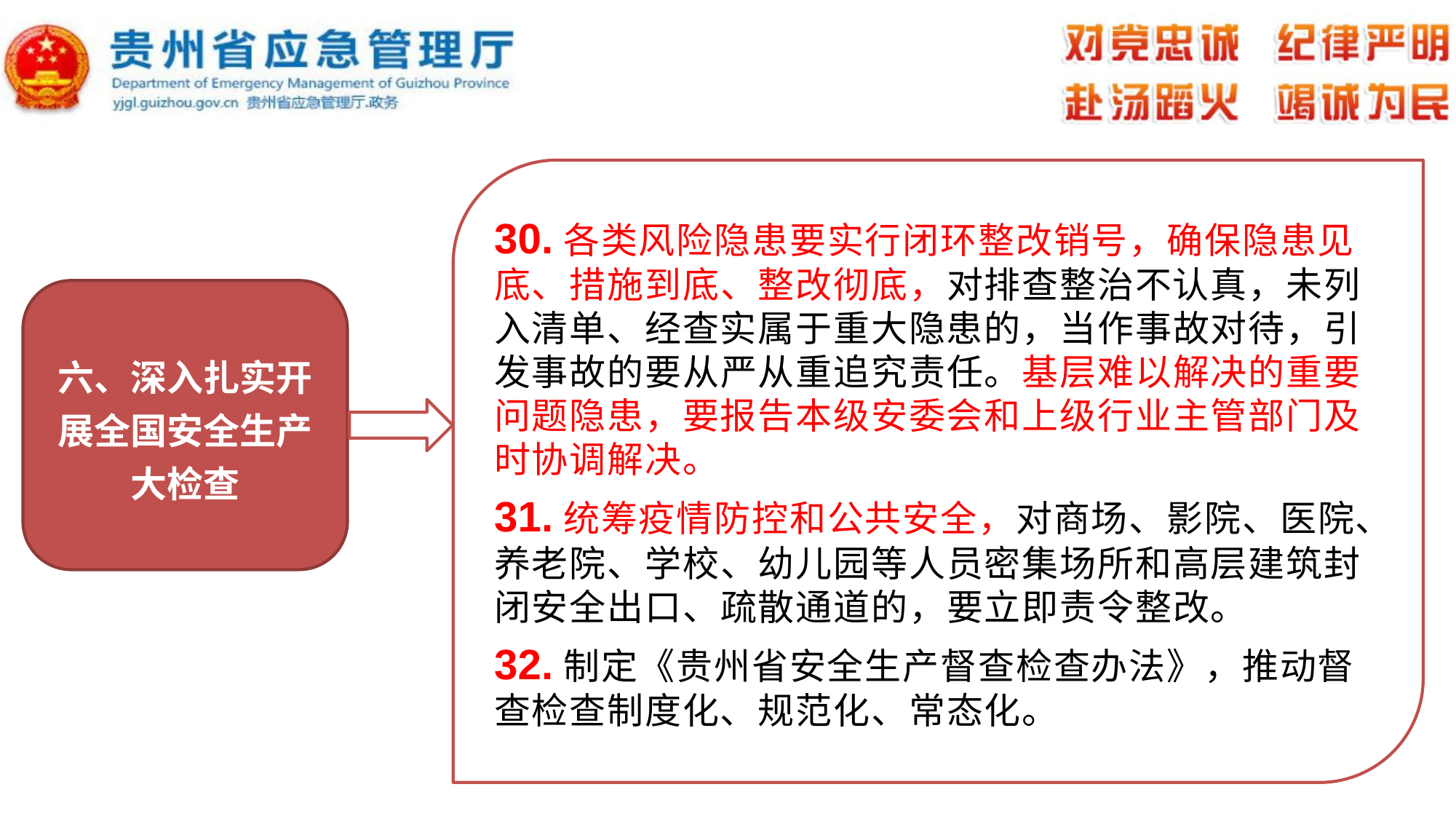

30.各类风险隐患要实行闭环整改销号，确保隐患见底、措施到底、整改彻底，对排查整治不认真，未列入清单、经查实属于重大隐患的，当作事故对待，引发事故的要从严从重追究责任。基层难以解决的重要问题隐患，要报告本级安委会和上级行业主管部门及时协调解决。
31.统筹疫情防控和公共安全，对商场、影院、医院、养老院、学校、幼儿园等人员密集场所和高层建筑封闭安全出口、疏散通道的，要立即责令整改。
32.制定《贵州省安全生产督查检查办法》，推动督查检查制度化、规范化、常态化。
六、深入扎实开展全国安全生产大检查